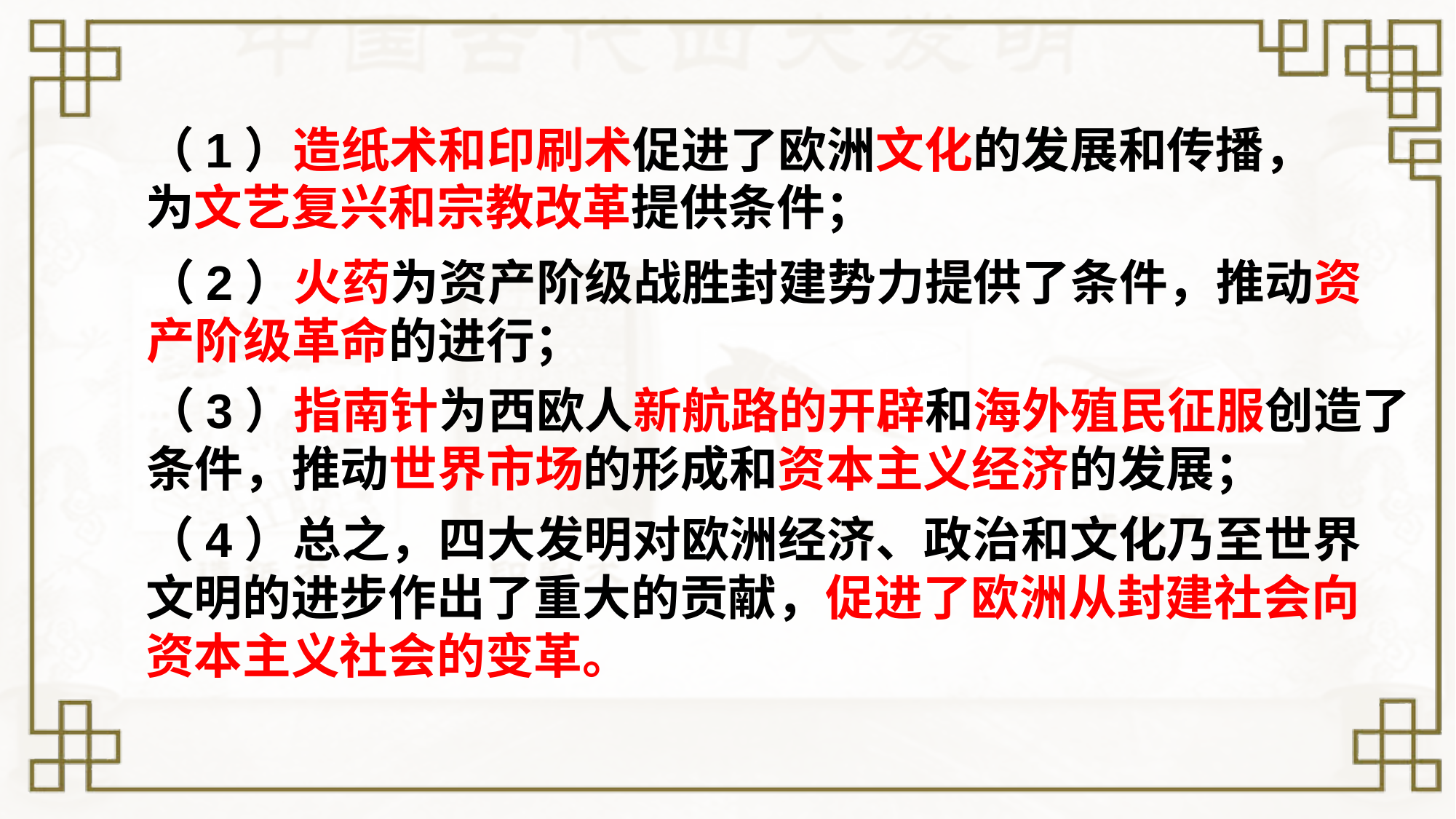

（1）造纸术和印刷术促进了欧洲文化的发展和传播，为文艺复兴和宗教改革提供条件；

（2）火药为资产阶级战胜封建势力提供了条件，推动资产阶级革命的进行；
（3）指南针为西欧人新航路的开辟和海外殖民征服创造了条件，推动世界市场的形成和资本主义经济的发展；
（4）总之，四大发明对欧洲经济、政治和文化乃至世界文明的进步作出了重大的贡献，促进了欧洲从封建社会向资本主义社会的变革。